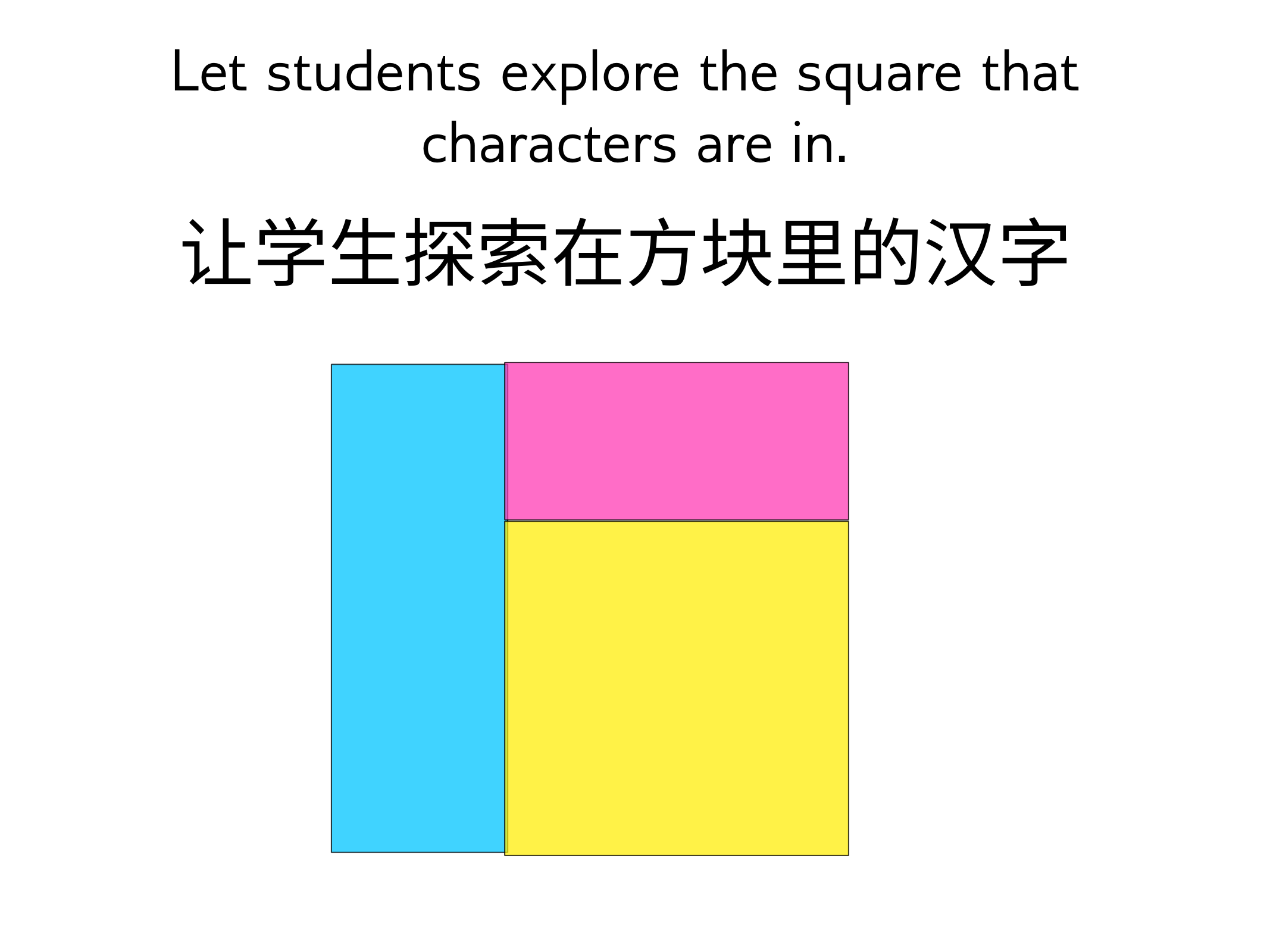

Let students explore the square that
characters are in.
让学生探索在方块里的汉字